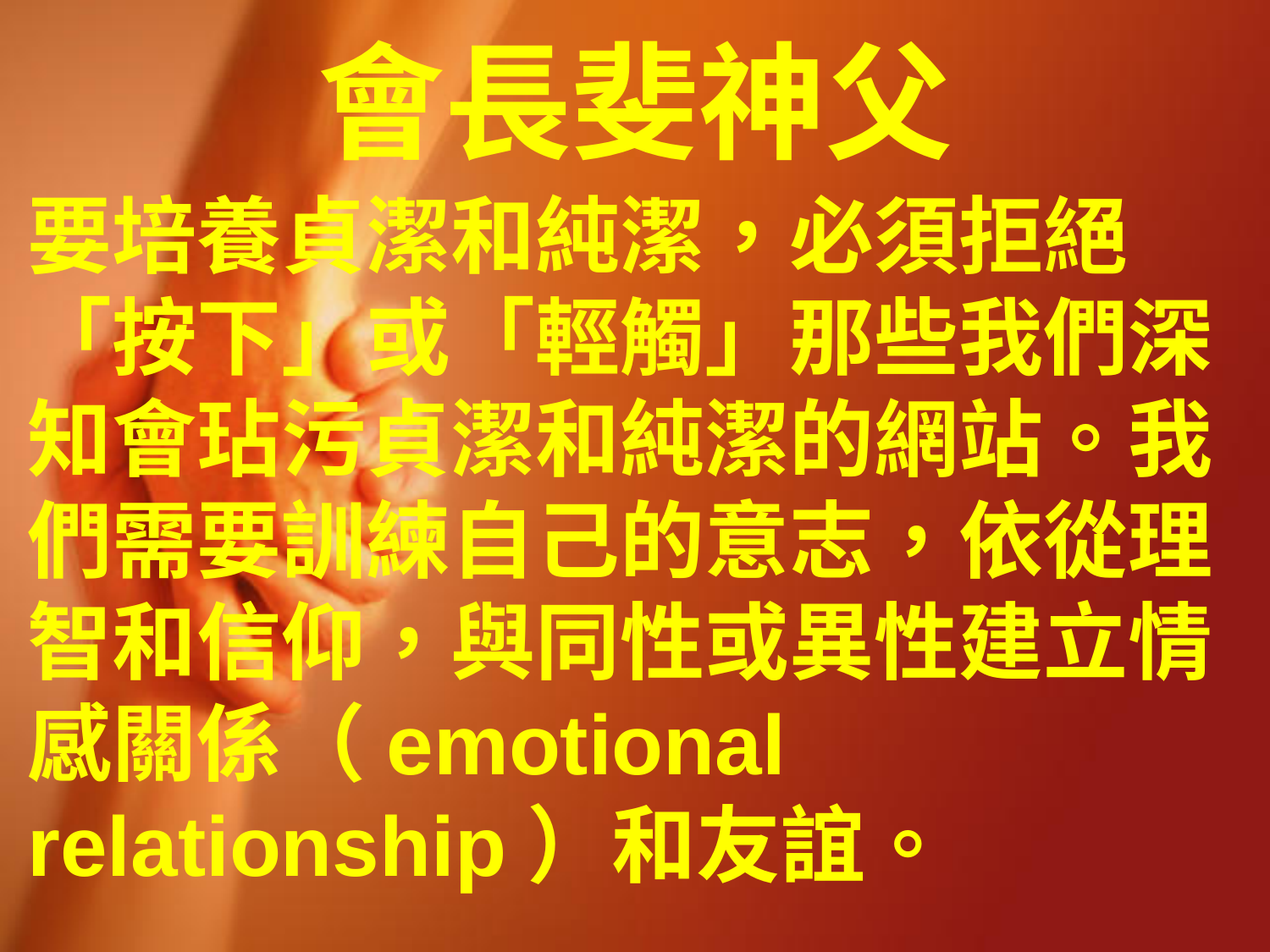

# 會長斐神父
要培養貞潔和純潔，必須拒絕「按下」或「輕觸」那些我們深知會玷污貞潔和純潔的網站。我們需要訓練自己的意志，依從理智和信仰，與同性或異性建立情感關係（emotional relationship）和友誼。